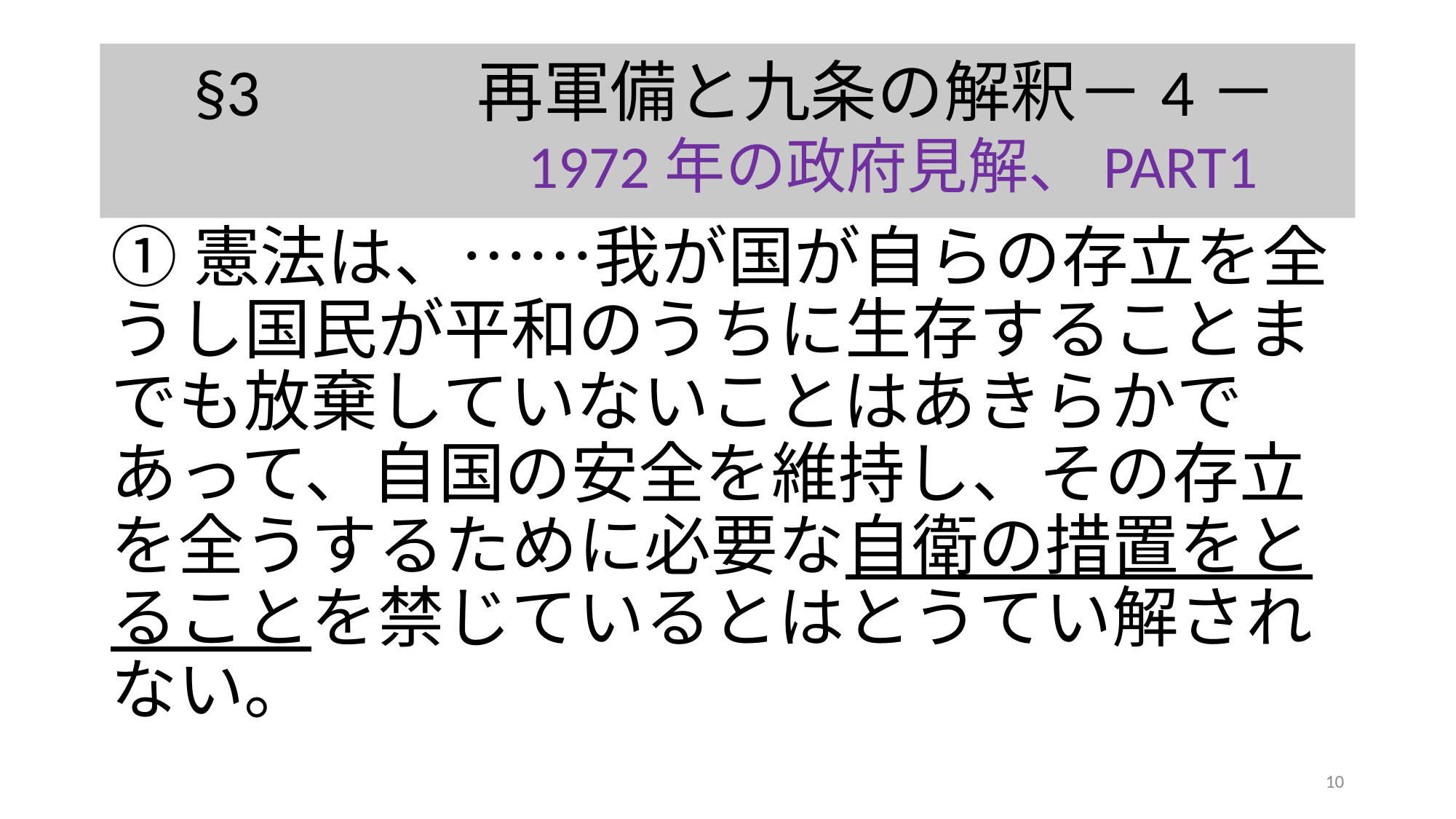

# §3　　　再軍備と九条の解釈－4－ 　　　　　　1972年の政府見解、PART1
①憲法は、……我が国が自らの存立を全うし国民が平和のうちに生存することまでも放棄していないことはあきらかであって、自国の安全を維持し、その存立を全うするために必要な自衛の措置をとることを禁じているとはとうてい解されない。
10